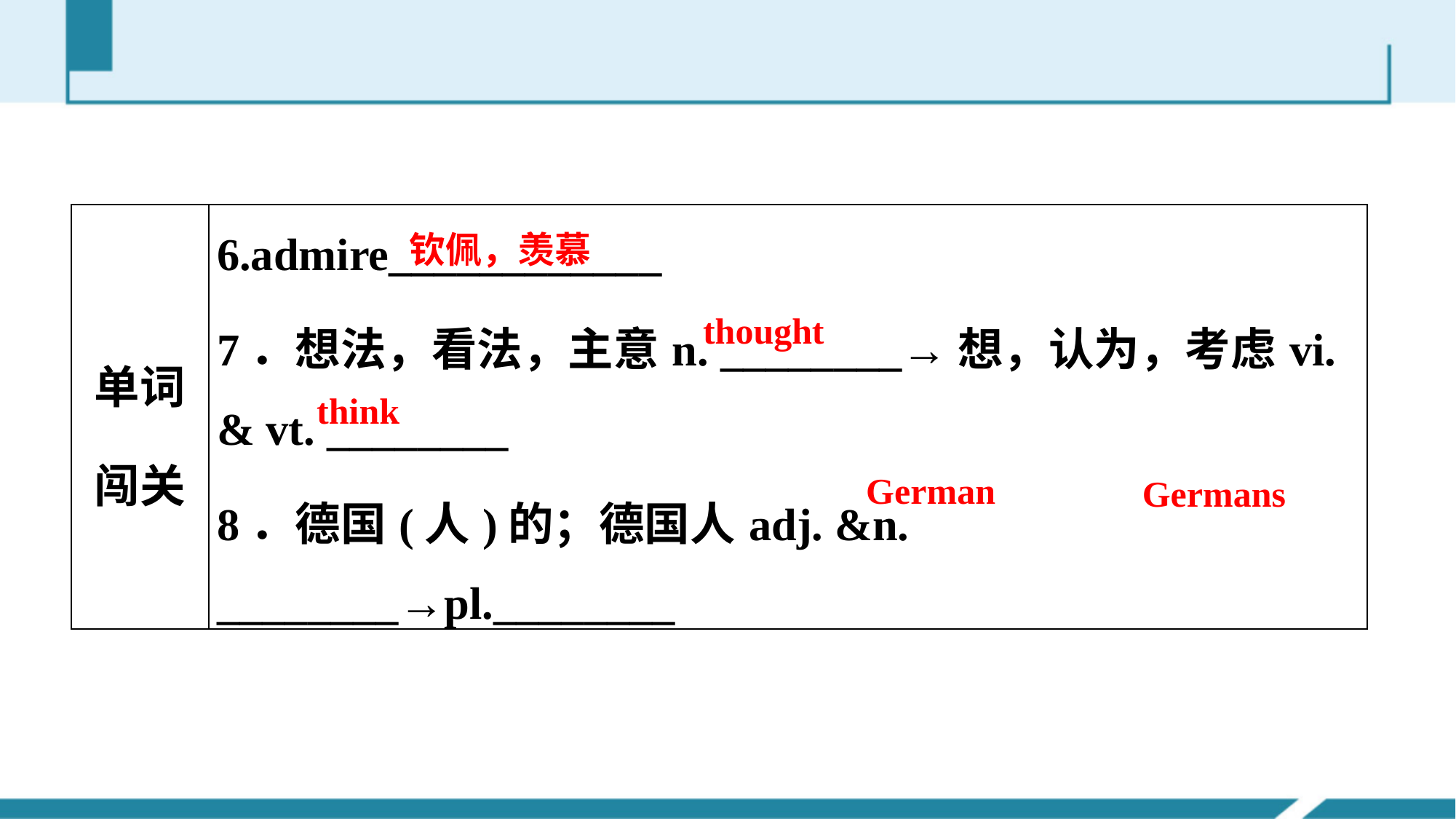

| 单词闯关 | 6.admire\_\_\_\_\_\_\_\_\_\_\_\_ 7．想法，看法，主意n. \_\_\_\_\_\_\_\_→想，认为，考虑vi. & vt. \_\_\_\_\_\_\_\_ 8．德国(人)的；德国人adj. &n. \_\_\_\_\_\_\_\_→pl.\_\_\_\_\_\_\_\_ |
| --- | --- |
钦佩，羡慕
thought
think
German
Germans